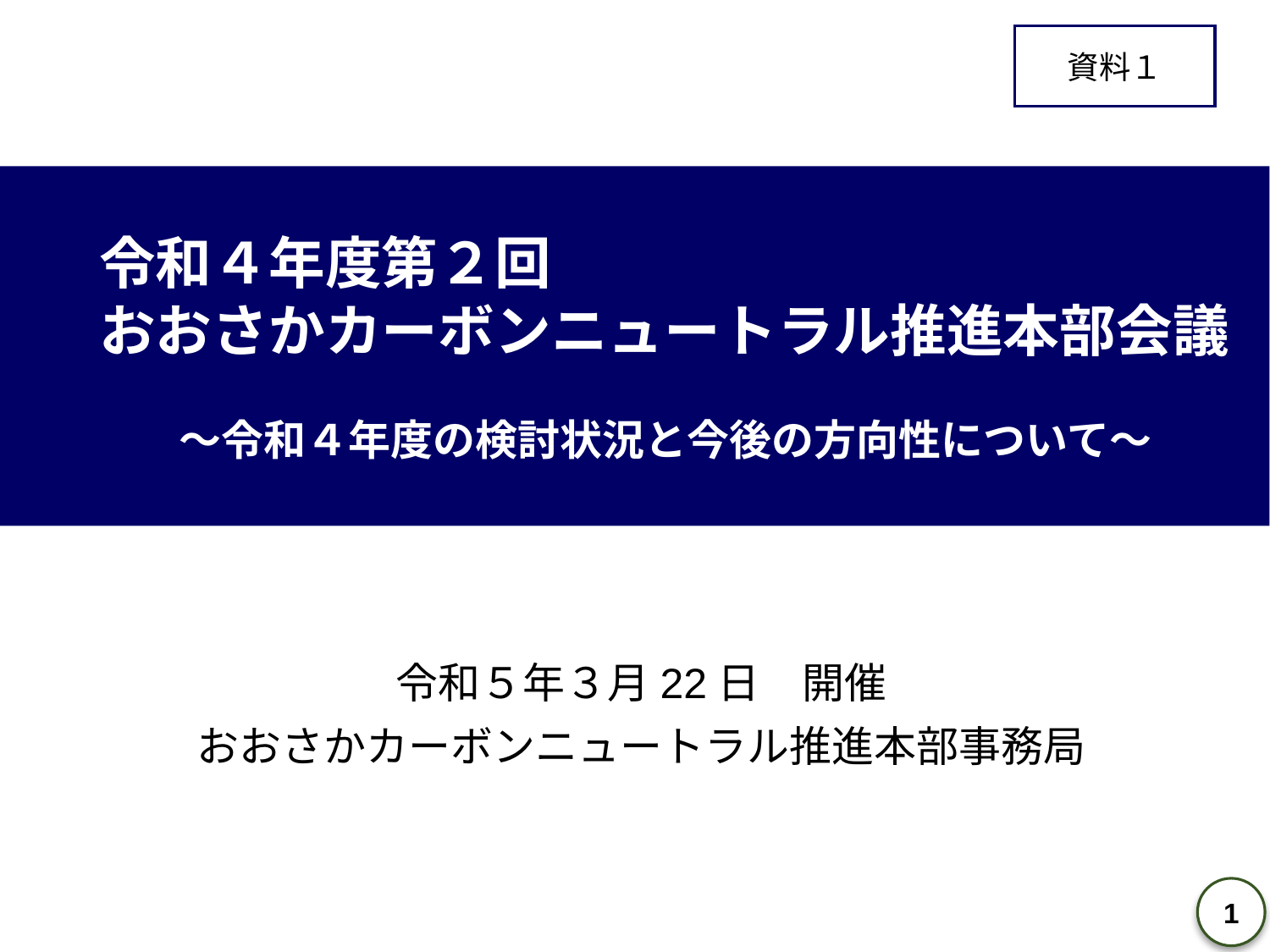

資料１
令和４年度第２回
おおさかカーボンニュートラル推進本部会議
　～令和４年度の検討状況と今後の方向性について～
令和５年３月22日　開催
おおさかカーボンニュートラル推進本部事務局
1